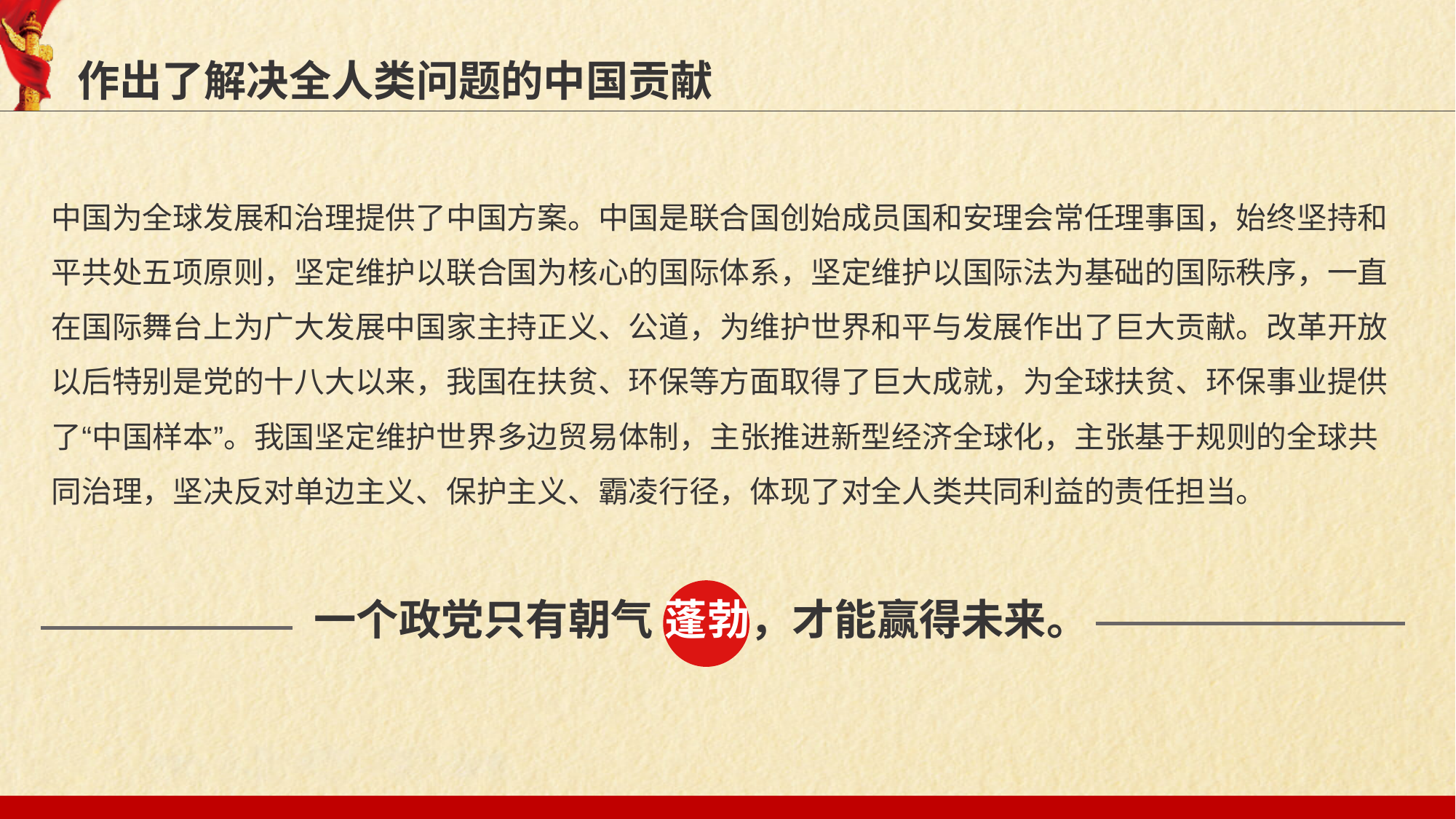

作出了解决全人类问题的中国贡献
中国为全球发展和治理提供了中国方案。中国是联合国创始成员国和安理会常任理事国，始终坚持和平共处五项原则，坚定维护以联合国为核心的国际体系，坚定维护以国际法为基础的国际秩序，一直在国际舞台上为广大发展中国家主持正义、公道，为维护世界和平与发展作出了巨大贡献。改革开放以后特别是党的十八大以来，我国在扶贫、环保等方面取得了巨大成就，为全球扶贫、环保事业提供了“中国样本”。我国坚定维护世界多边贸易体制，主张推进新型经济全球化，主张基于规则的全球共同治理，坚决反对单边主义、保护主义、霸凌行径，体现了对全人类共同利益的责任担当。

一个政党只有朝气 蓬勃，才能赢得未来。